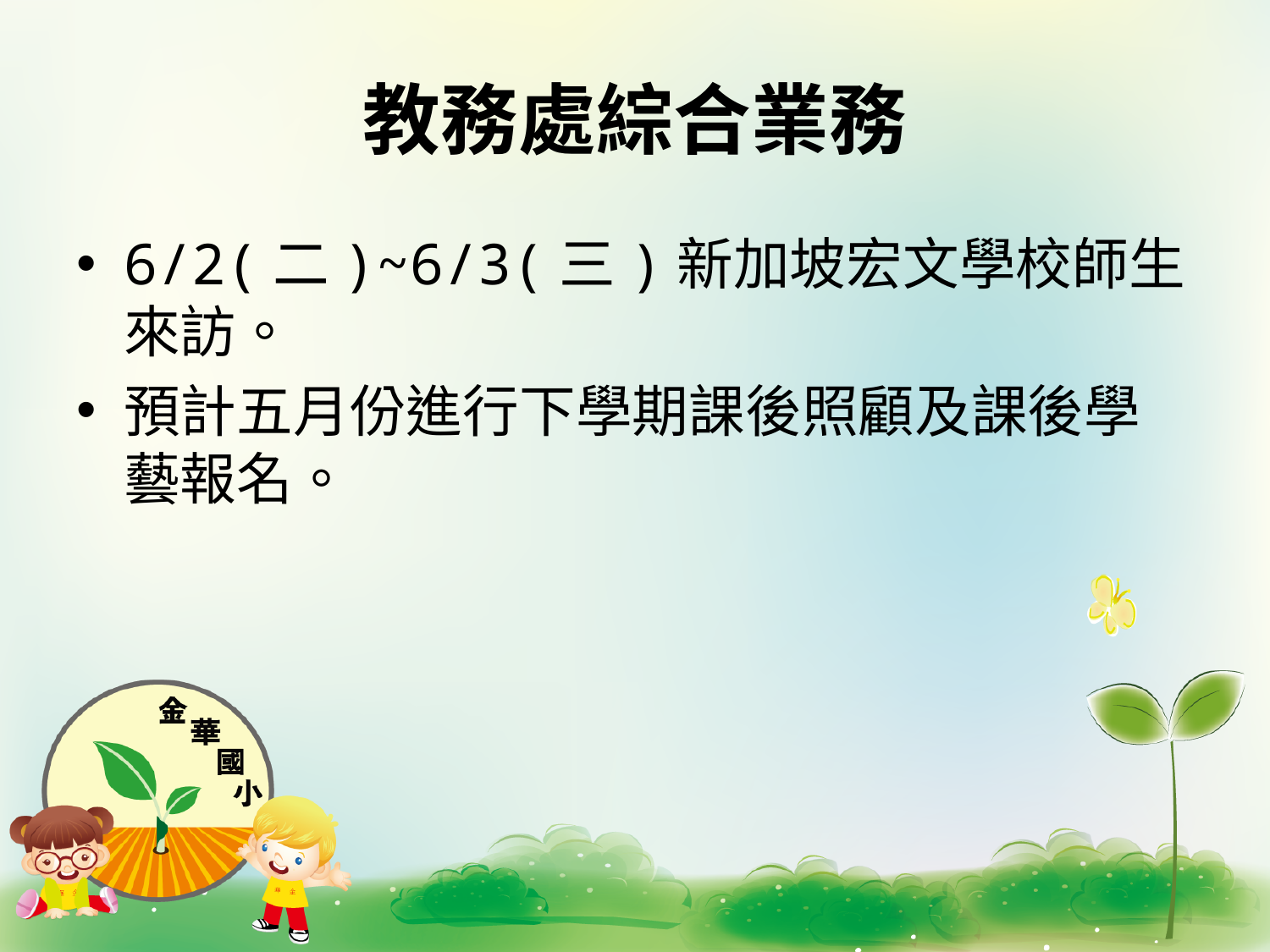

# 教務處綜合業務
6/2(二)~6/3(三)新加坡宏文學校師生來訪。
預計五月份進行下學期課後照顧及課後學藝報名。